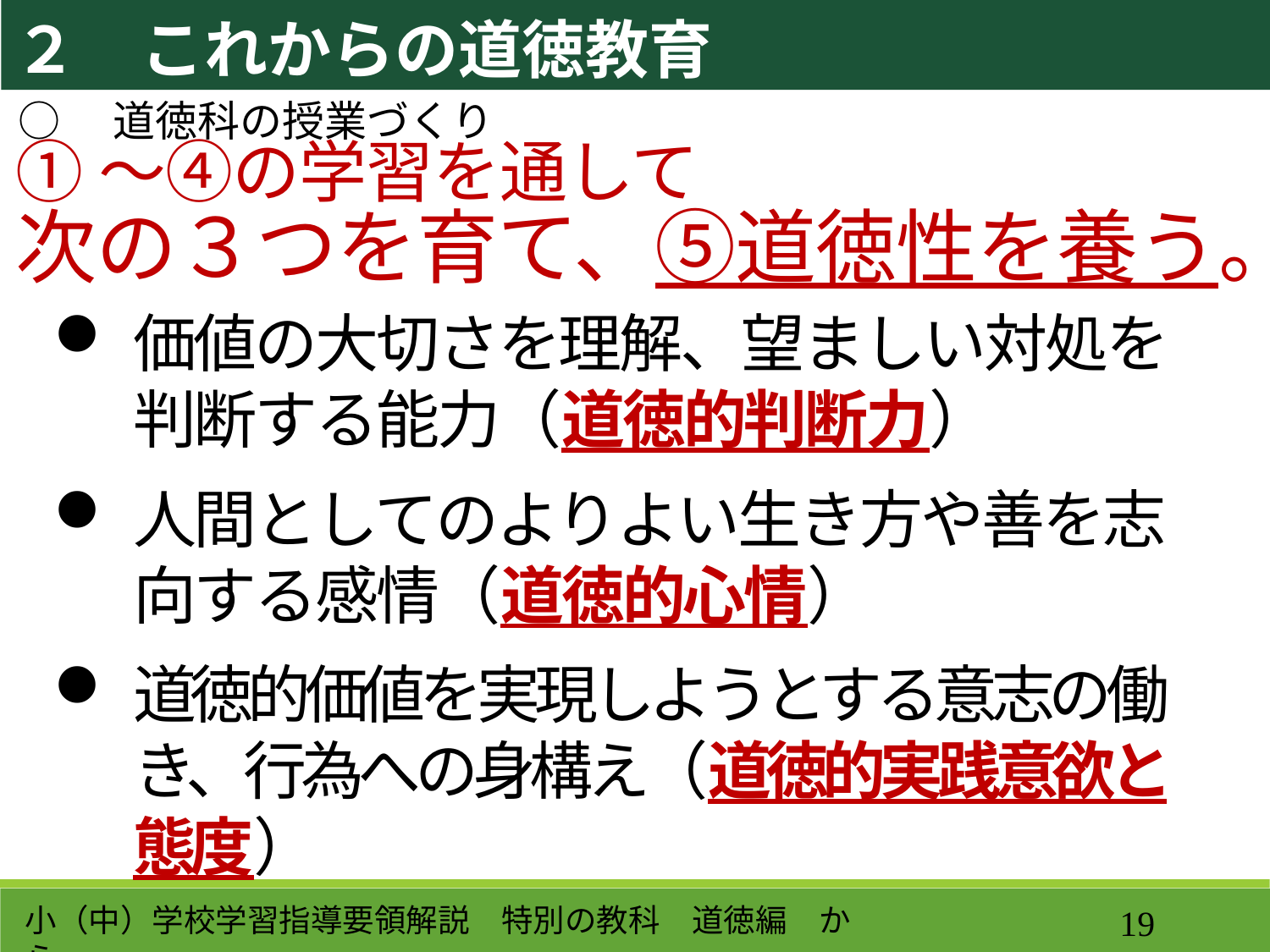

２　これからの道徳教育
○　道徳科の授業づくり
①～④の学習を通して
次の３つを育て、⑤道徳性を養う。
価値の大切さを理解、望ましい対処を判断する能力（道徳的判断力）

人間としてのよりよい生き方や善を志向する感情（道徳的心情）

道徳的価値を実現しようとする意志の働き、行為への身構え（道徳的実践意欲と態度）
小（中）学校学習指導要領解説　特別の教科　道徳編　から
19